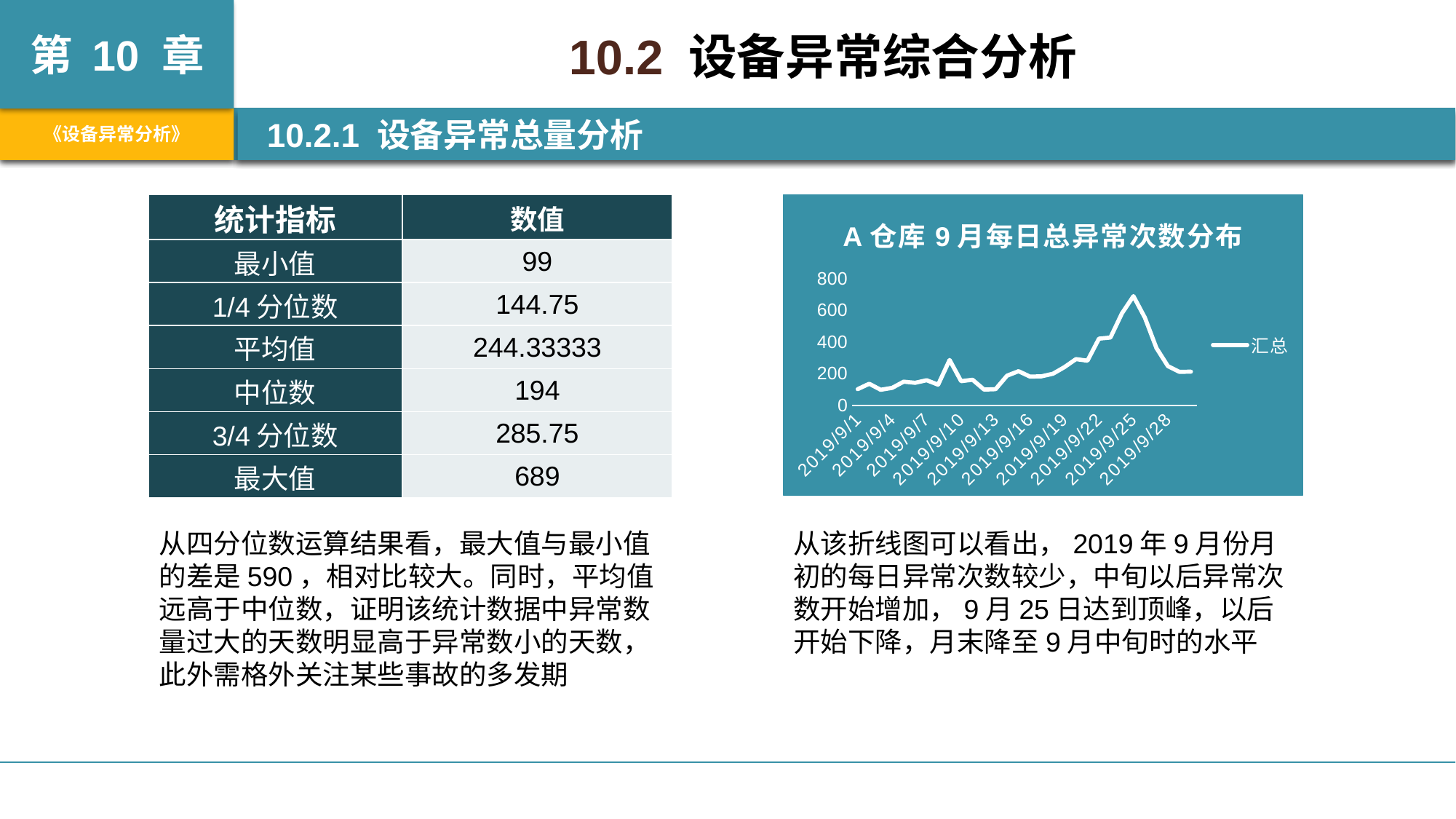

10.2 设备异常综合分析
  10.2.1 设备异常总量分析
| 统计指标 | 数值 |
| --- | --- |
| 最小值 | 99 |
| 1/4分位数 | 144.75 |
| 平均值 | 244.33333 |
| 中位数 | 194 |
| 3/4分位数 | 285.75 |
| 最大值 | 689 |

### Chart: A仓库9月每日总异常次数分布

| Category | 汇总 |
|---|---|
| 2019/9/1 | 103.0 |
| 2019/9/2 | 137.0 |
| 2019/9/3 | 99.0 |
| 2019/9/4 | 111.0 |
| 2019/9/5 | 150.0 |
| 2019/9/6 | 143.0 |
| 2019/9/7 | 159.0 |
| 2019/9/8 | 131.0 |
| 2019/9/9 | 287.0 |
| 2019/9/10 | 153.0 |
| 2019/9/11 | 162.0 |
| 2019/9/12 | 100.0 |
| 2019/9/13 | 103.0 |
| 2019/9/14 | 188.0 |
| 2019/9/15 | 216.0 |
| 2019/9/16 | 182.0 |
| 2019/9/17 | 184.0 |
| 2019/9/18 | 200.0 |
| 2019/9/19 | 242.0 |
| 2019/9/20 | 292.0 |
| 2019/9/21 | 282.0 |
| 2019/9/22 | 421.0 |
| 2019/9/23 | 428.0 |
| 2019/9/24 | 580.0 |
| 2019/9/25 | 689.0 |
| 2019/9/26 | 553.0 |
| 2019/9/27 | 362.0 |
| 2019/9/28 | 248.0 |
| 2019/9/29 | 212.0 |
| 2019/9/30 | 213.0 |
从四分位数运算结果看，最大值与最小值的差是590，相对比较大。同时，平均值远高于中位数，证明该统计数据中异常数量过大的天数明显高于异常数小的天数，此外需格外关注某些事故的多发期
从该折线图可以看出，2019年9月份月初的每日异常次数较少，中旬以后异常次数开始增加，9月25日达到顶峰，以后开始下降，月末降至9月中旬时的水平